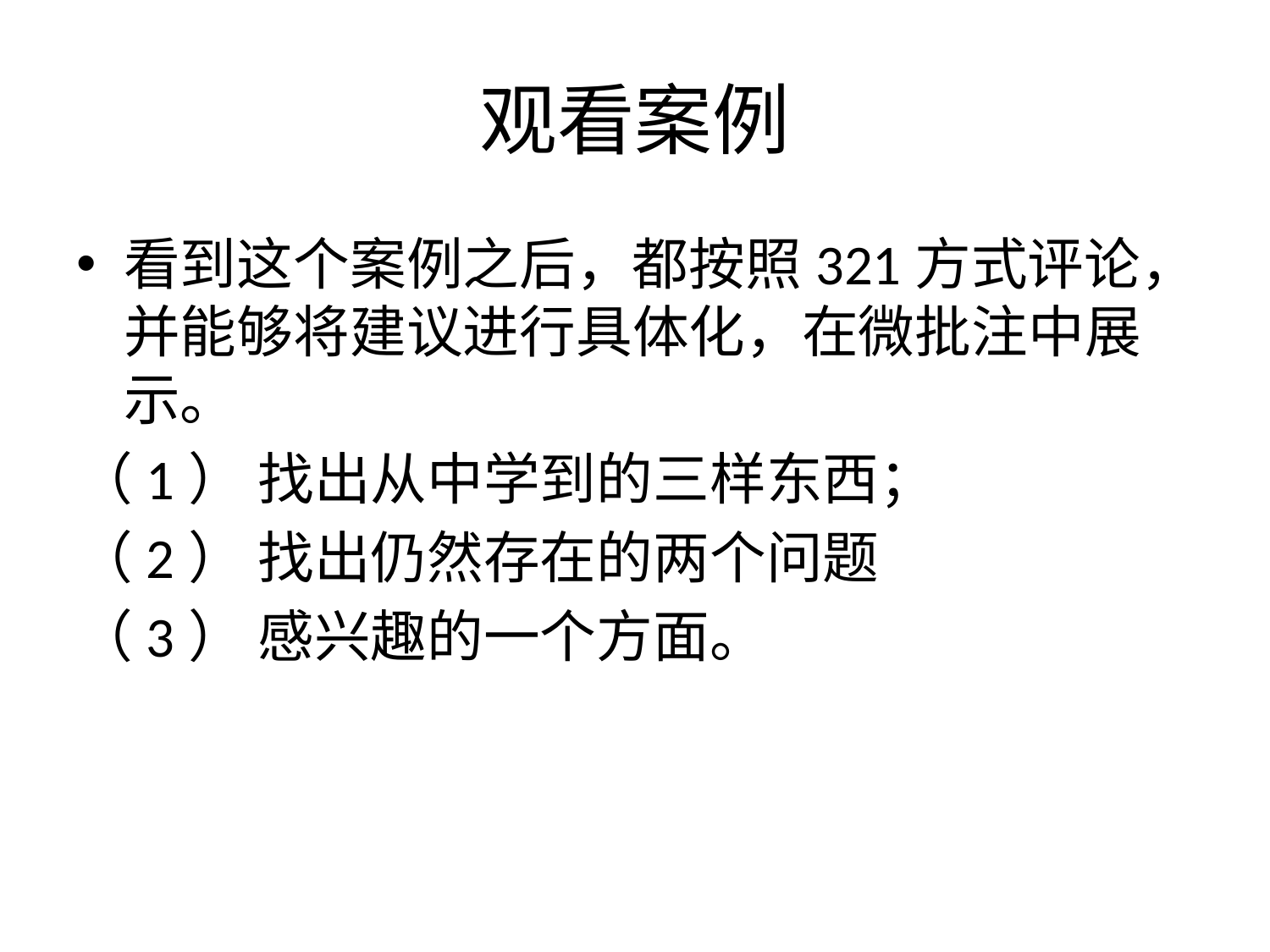

# 观看案例
看到这个案例之后，都按照321方式评论，并能够将建议进行具体化，在微批注中展示。
（1） 找出从中学到的三样东西；
（2） 找出仍然存在的两个问题
（3） 感兴趣的一个方面。